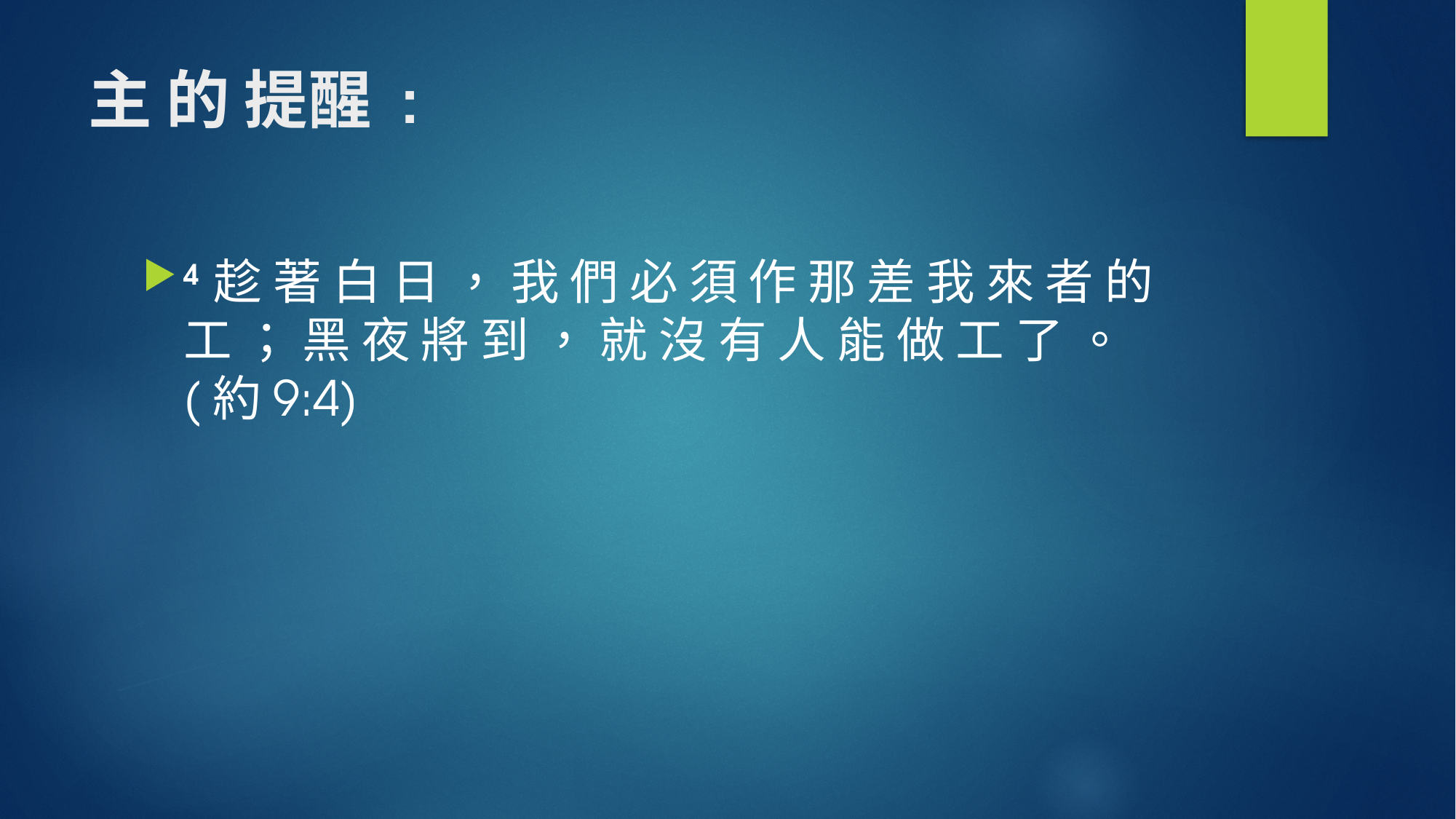

# 主 的 提醒 :
4 趁 著 白 日 ， 我 們 必 須 作 那 差 我 來 者 的 工 ； 黑 夜 將 到 ， 就 沒 有 人 能 做 工 了 。(約9:4)